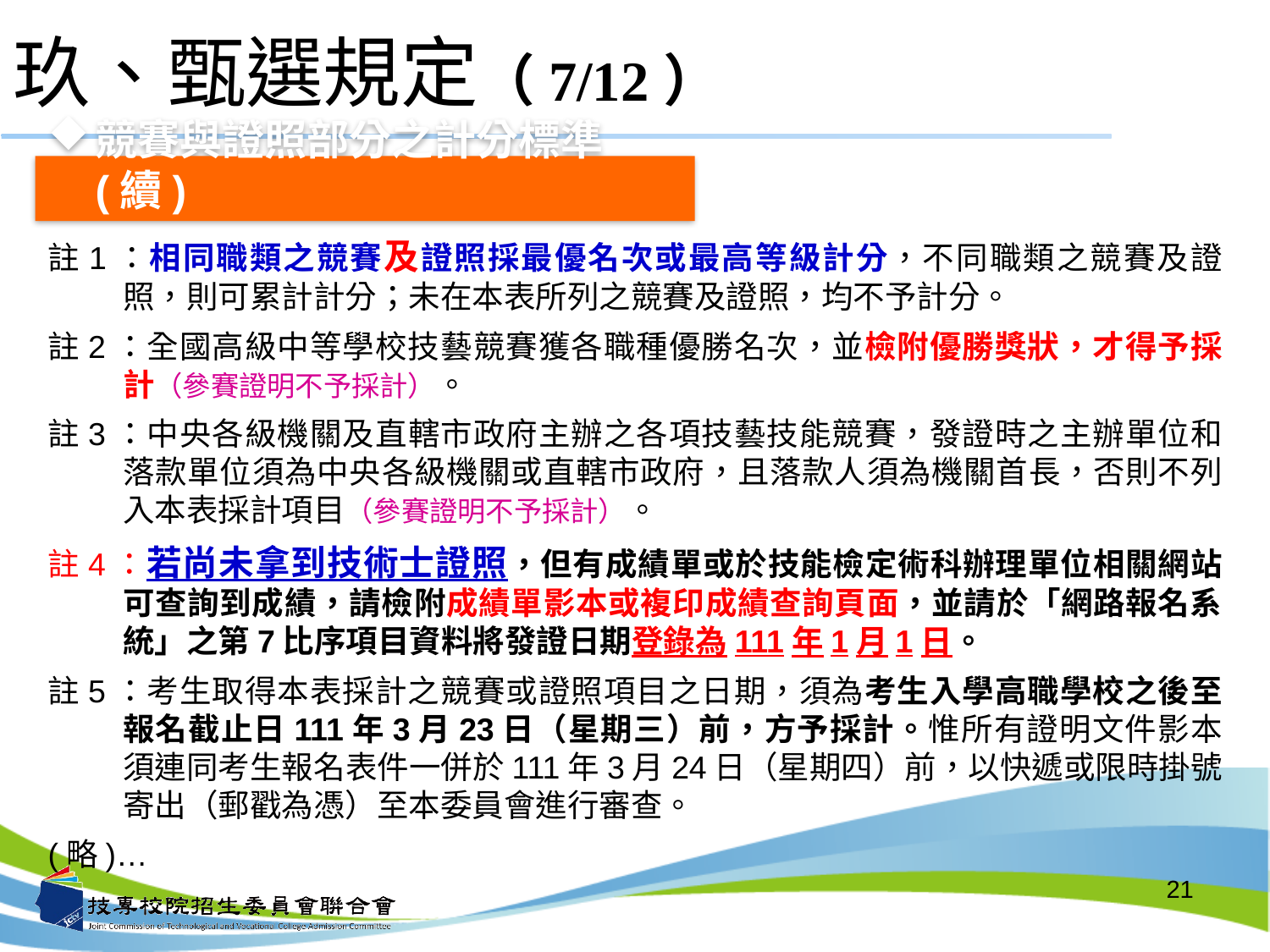

# 玖、甄選規定（7/12）
競賽與證照部分之計分標準(續)
註1：相同職類之競賽及證照採最優名次或最高等級計分，不同職類之競賽及證照，則可累計計分；未在本表所列之競賽及證照，均不予計分。
註2：全國高級中等學校技藝競賽獲各職種優勝名次，並檢附優勝獎狀，才得予採計（參賽證明不予採計）。
註3：中央各級機關及直轄市政府主辦之各項技藝技能競賽，發證時之主辦單位和落款單位須為中央各級機關或直轄市政府，且落款人須為機關首長，否則不列入本表採計項目（參賽證明不予採計）。
註4：若尚未拿到技術士證照，但有成績單或於技能檢定術科辦理單位相關網站可查詢到成績，請檢附成績單影本或複印成績查詢頁面，並請於「網路報名系統」之第7比序項目資料將發證日期登錄為111年1月1日。
註5：考生取得本表採計之競賽或證照項目之日期，須為考生入學高職學校之後至報名截止日111年3月23日（星期三）前，方予採計。惟所有證明文件影本須連同考生報名表件一併於111年3月24日（星期四）前，以快遞或限時掛號寄出（郵戳為憑）至本委員會進行審查。
(略)…
21